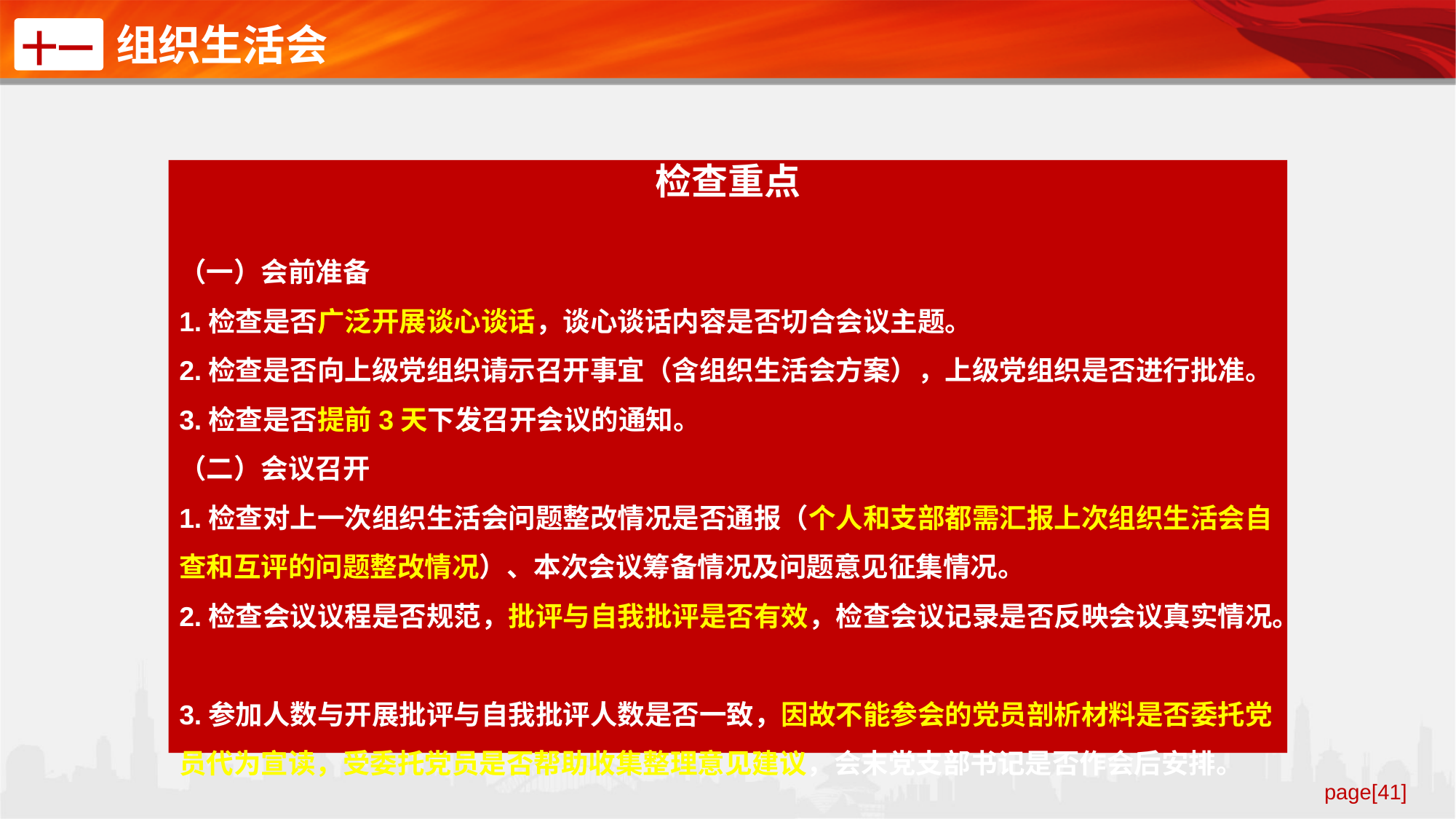

组织生活会

十一
检查重点

（一）会前准备
1.检查是否广泛开展谈心谈话，谈心谈话内容是否切合会议主题。
2.检查是否向上级党组织请示召开事宜（含组织生活会方案），上级党组织是否进行批准。
3.检查是否提前3天下发召开会议的通知。
（二）会议召开
1.检查对上一次组织生活会问题整改情况是否通报（个人和支部都需汇报上次组织生活会自查和互评的问题整改情况）、本次会议筹备情况及问题意见征集情况。
2.检查会议议程是否规范，批评与自我批评是否有效，检查会议记录是否反映会议真实情况。
3.参加人数与开展批评与自我批评人数是否一致，因故不能参会的党员剖析材料是否委托党员代为宣读，受委托党员是否帮助收集整理意见建议，会末党支部书记是否作会后安排。